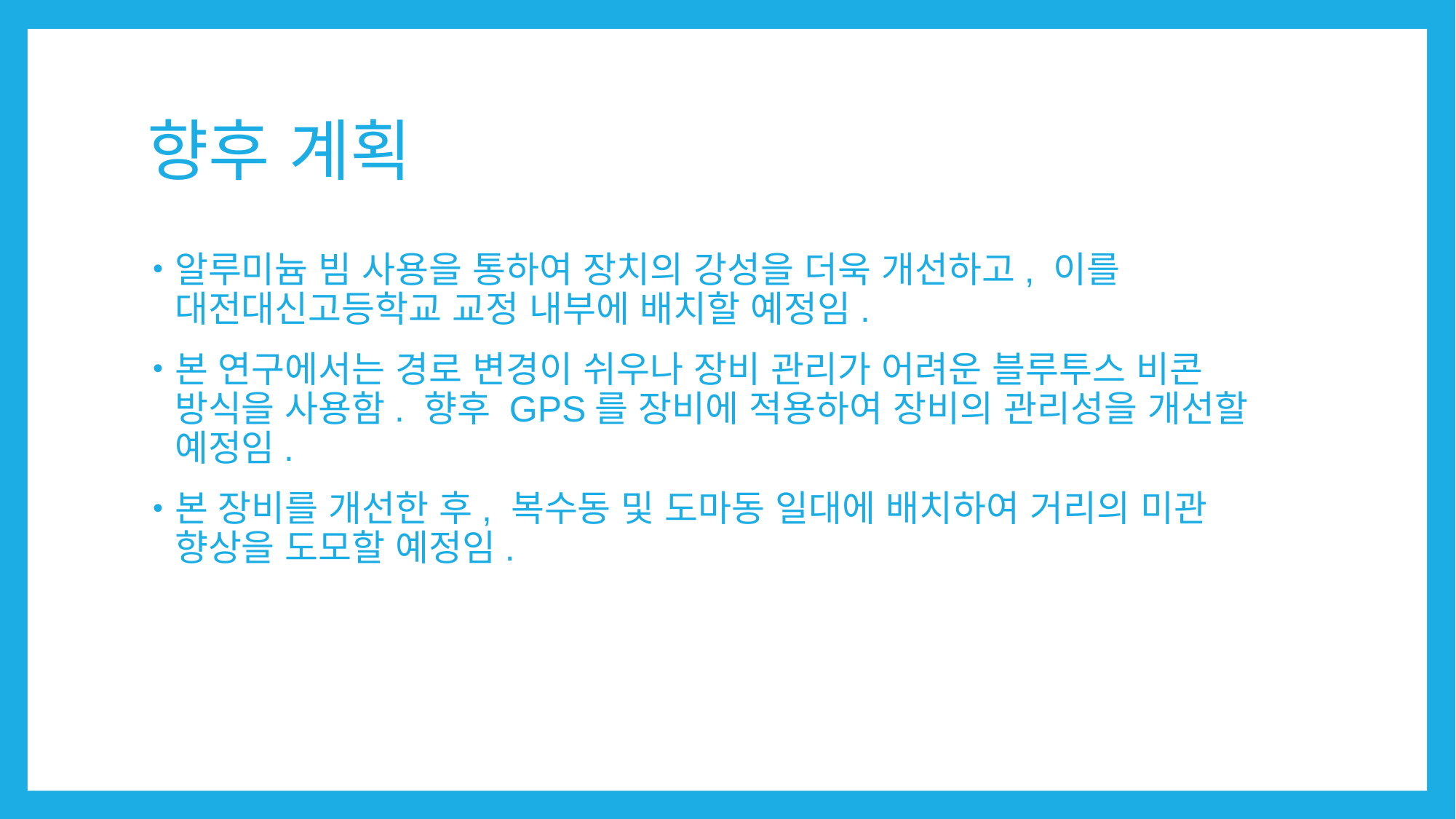

# 향후 계획
알루미늄 빔 사용을 통하여 장치의 강성을 더욱 개선하고, 이를 대전대신고등학교 교정 내부에 배치할 예정임.
본 연구에서는 경로 변경이 쉬우나 장비 관리가 어려운 블루투스 비콘 방식을 사용함. 향후 GPS를 장비에 적용하여 장비의 관리성을 개선할 예정임.
본 장비를 개선한 후, 복수동 및 도마동 일대에 배치하여 거리의 미관 향상을 도모할 예정임.